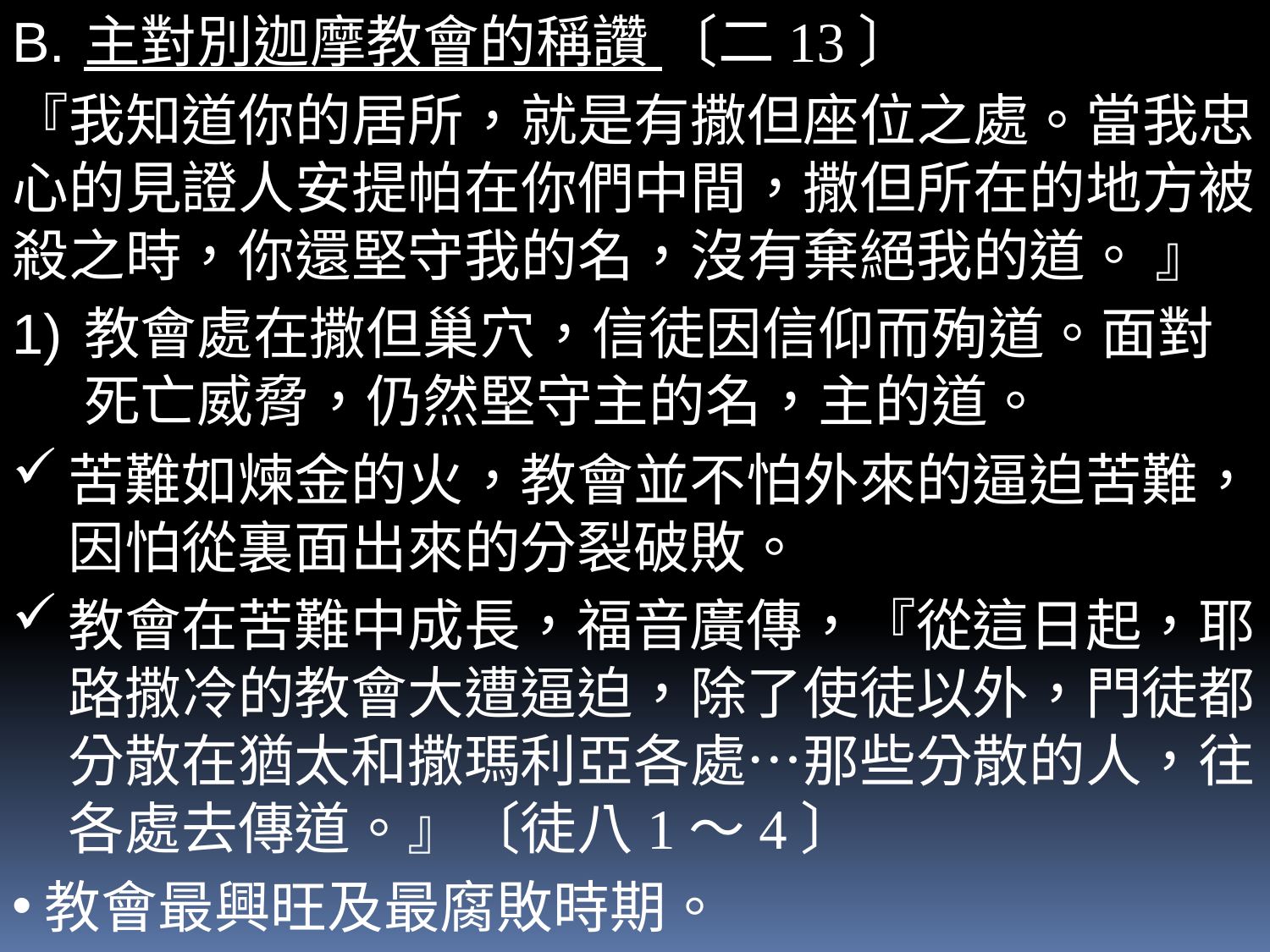

主對別迦摩教會的稱讚 〔二13〕
『我知道你的居所，就是有撒但座位之處。當我忠心的見證人安提帕在你們中間，撒但所在的地方被殺之時，你還堅守我的名，沒有棄絕我的道。 』
教會處在撒但巢穴，信徒因信仰而殉道。面對死亡威脅，仍然堅守主的名，主的道。
苦難如煉金的火，教會並不怕外來的逼迫苦難，因怕從裏面出來的分裂破敗。
教會在苦難中成長，福音廣傳，『從這日起，耶路撒冷的教會大遭逼迫，除了使徒以外，門徒都分散在猶太和撒瑪利亞各處…那些分散的人，往各處去傳道。』〔徒八1～4〕
教會最興旺及最腐敗時期。